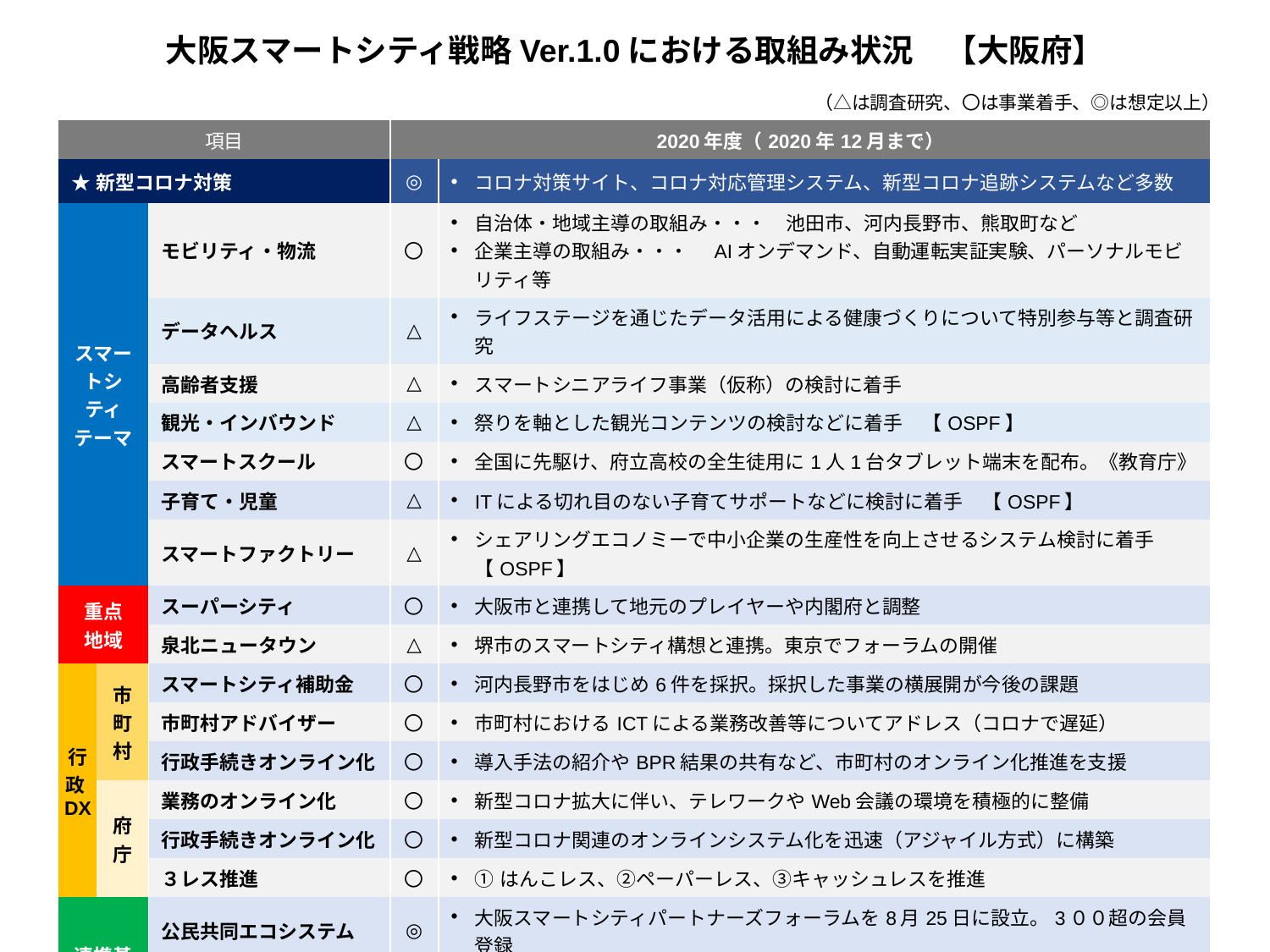

大阪スマートシティ戦略Ver.1.0における取組み状況　【大阪府】
（△は調査研究、〇は事業着手、◎は想定以上）
| 項目 |  |  | 2020年度（2020年12月まで） |  |
| --- | --- | --- | --- | --- |
| ★新型コロナ対策 |  |  | ◎ | コロナ対策サイト、コロナ対応管理システム、新型コロナ追跡システムなど多数 |
| スマートシティテーマ |  | モビリティ・物流 | 〇 | 自治体・地域主導の取組み・・・　池田市、河内長野市、熊取町など 企業主導の取組み・・・　AIオンデマンド、自動運転実証実験、パーソナルモビリティ等 |
|  |  | データヘルス | △ | ライフステージを通じたデータ活用による健康づくりについて特別参与等と調査研究 |
|  |  | 高齢者支援 | △ | スマートシニアライフ事業（仮称）の検討に着手 |
|  |  | 観光・インバウンド | △ | 祭りを軸とした観光コンテンツの検討などに着手　【OSPF】 |
|  |  | スマートスクール | 〇 | 全国に先駆け、府立高校の全生徒用に1人1台タブレット端末を配布。《教育庁》 |
|  |  | 子育て・児童 | △ | ITによる切れ目のない子育てサポートなどに検討に着手　【OSPF】 |
|  |  | スマートファクトリー | △ | シェアリングエコノミーで中小企業の生産性を向上させるシステム検討に着手【OSPF】 |
| 重点 地域 |  | スーパーシティ | 〇 | 大阪市と連携して地元のプレイヤーや内閣府と調整 |
|  |  | 泉北ニュータウン | △ | 堺市のスマートシティ構想と連携。東京でフォーラムの開催 |
| 行政DX | 市町村 | スマートシティ補助金 | 〇 | 河内長野市をはじめ6件を採択。採択した事業の横展開が今後の課題 |
|  |  | 市町村アドバイザー | 〇 | 市町村におけるICTによる業務改善等についてアドレス（コロナで遅延） |
|  |  | 行政手続きオンライン化 | 〇 | 導入手法の紹介やBPR結果の共有など、市町村のオンライン化推進を支援 |
|  | 府庁 | 業務のオンライン化 | 〇 | 新型コロナ拡大に伴い、テレワークやWeb会議の環境を積極的に整備 |
|  |  | 行政手続きオンライン化 | 〇 | 新型コロナ関連のオンラインシステム化を迅速（アジャイル方式）に構築 |
|  |  | ３レス推進 | 〇 | ①はんこレス、②ペーパーレス、③キャッシュレスを推進 |
| 連携基盤 |  | 公民共同エコシステム | ◎ | 大阪スマートシティパートナーズフォーラムを8月25日に設立。3００超の会員登録 |
|  |  | 大学との連携基盤 | △ | 府立大学が新設するスマートシティ研究センターと連携するなど、連携を強化 |
|  |  | 市町村との連携基盤 | △ | 市町村データ連携プラットフォームを構築。2021年2月から運用開始予定 |